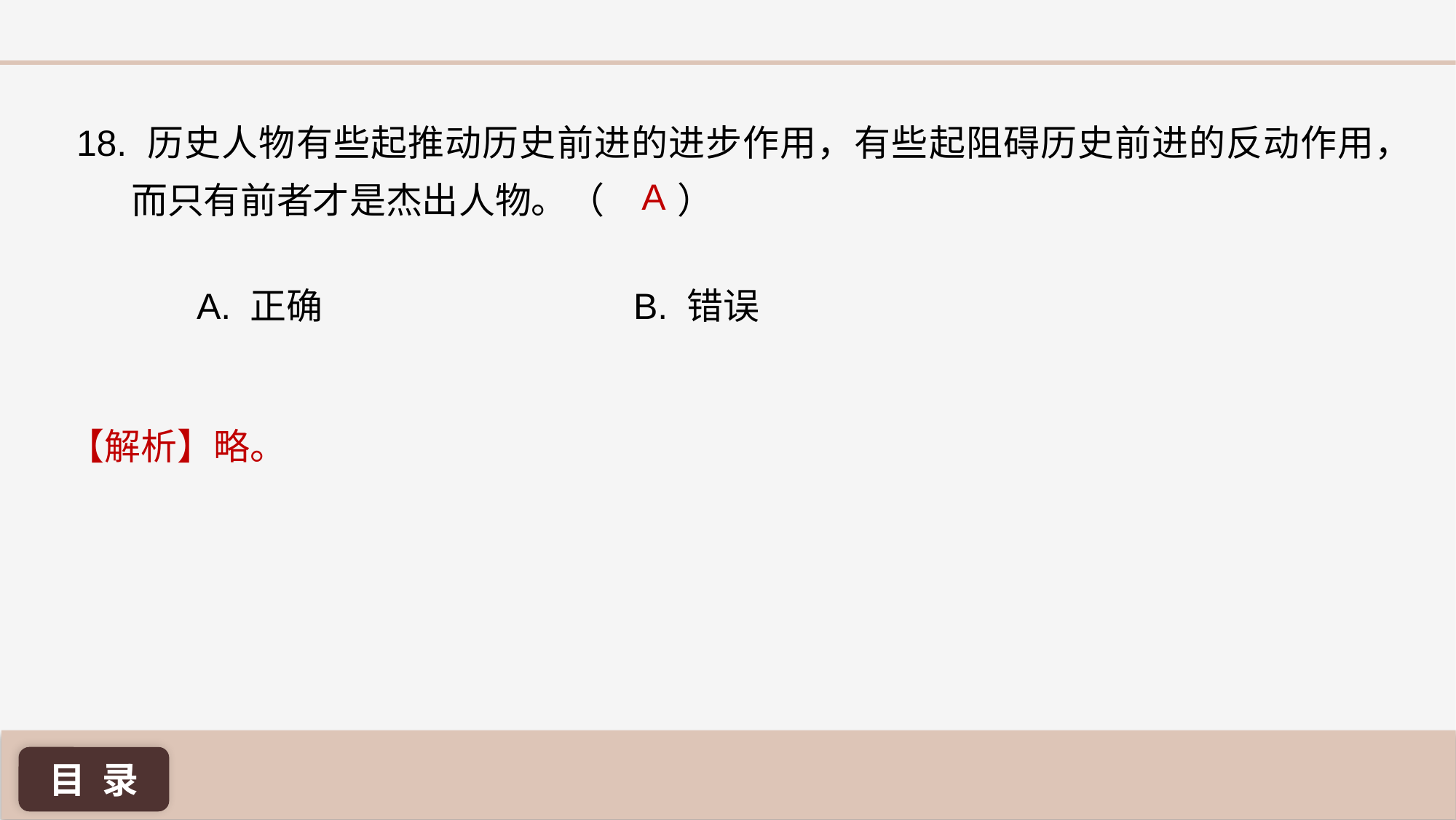

18. 历史人物有些起推动历史前进的进步作用，有些起阻碍历史前进的反动作用，而只有前者才是杰出人物。（         ）
A
A. 正确 			B. 错误
【解析】略。